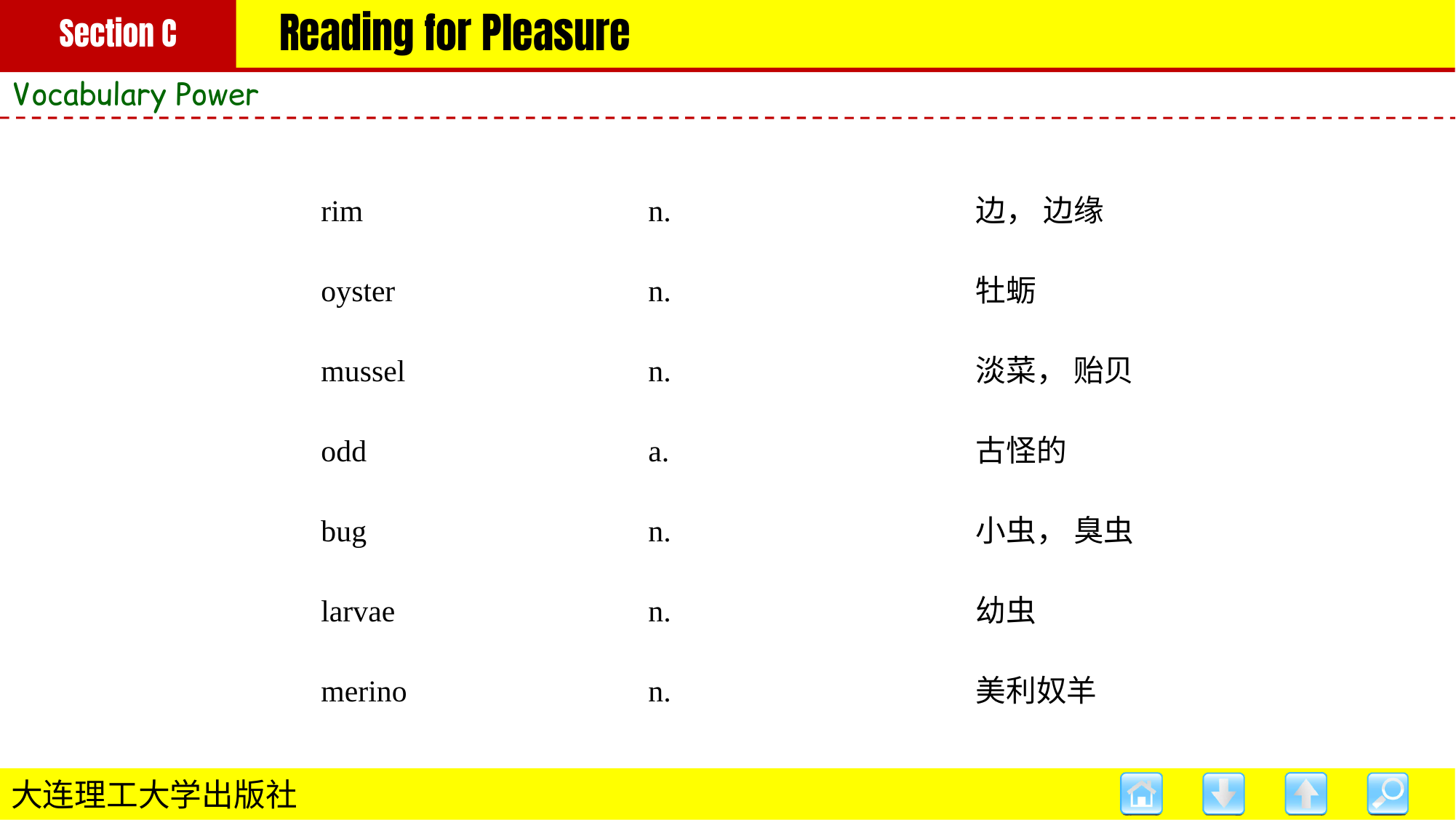

Section C
# Reading for Pleasure
Vocabulary Power
rim 			n. 			边， 边缘
oyster 			n. 			牡蛎
mussel 			n. 			淡菜， 贻贝
odd 			a. 			古怪的
bug 			n. 			小虫， 臭虫
larvae 			n. 			幼虫
merino 			n. 			美利奴羊